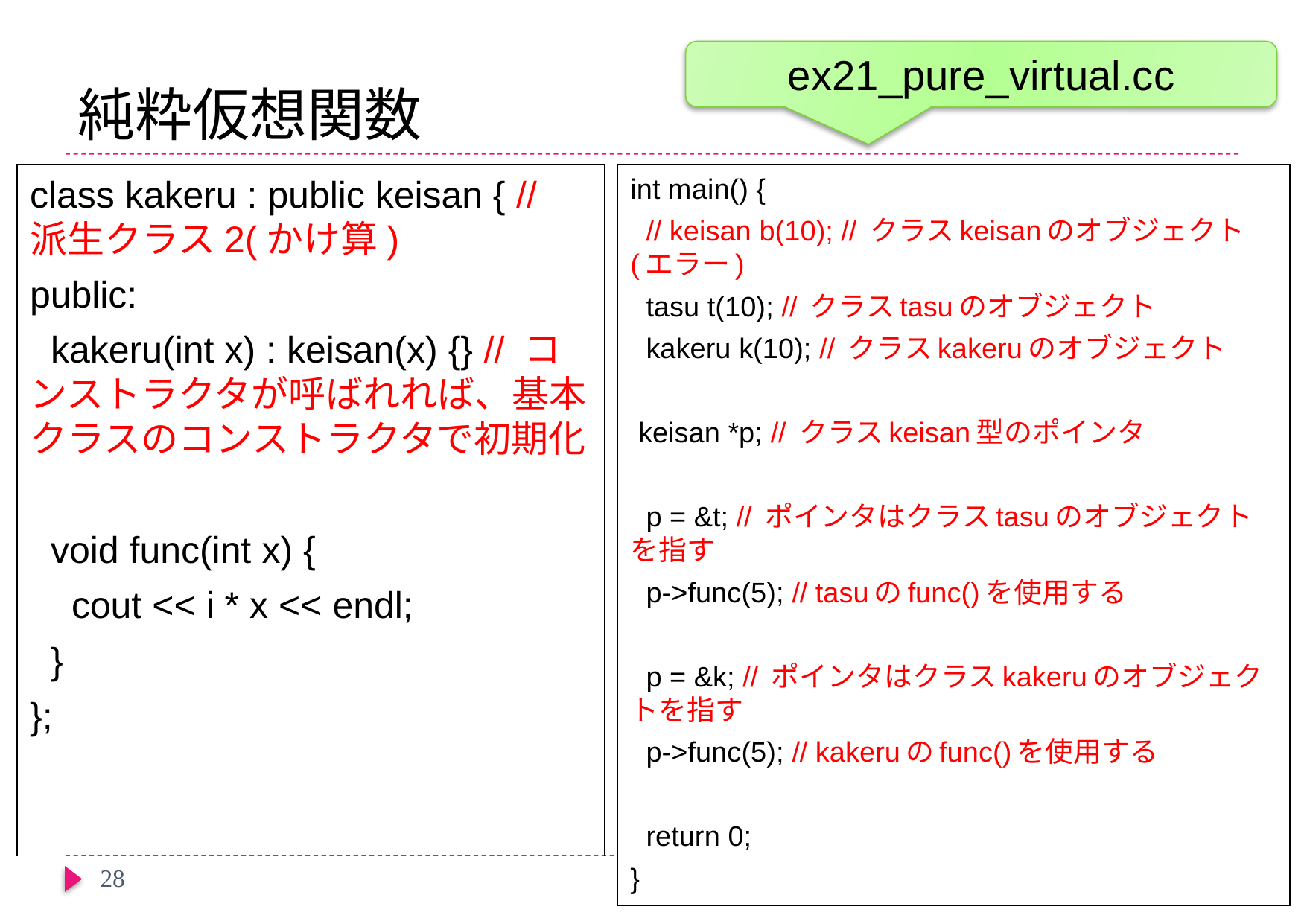

# 純粋仮想関数
ex21_pure_virtual.cc
int main() {
  // keisan b(10); // クラスkeisanのオブジェクト(エラー)
  tasu t(10); // クラスtasuのオブジェクト
  kakeru k(10); // クラスkakeruのオブジェクト

 keisan *p; // クラスkeisan型のポインタ

  p = &t; // ポインタはクラスtasuのオブジェクトを指す
  p->func(5); // tasuのfunc()を使用する

  p = &k; // ポインタはクラスkakeruのオブジェクトを指す
  p->func(5); // kakeruのfunc()を使用する

  return 0;
}
class kakeru : public keisan { // 派生クラス2(かけ算)
public:
  kakeru(int x) : keisan(x) {} // コンストラクタが呼ばれれば、基本クラスのコンストラクタで初期化

  void func(int x) {
    cout << i * x << endl;
  }
};
28